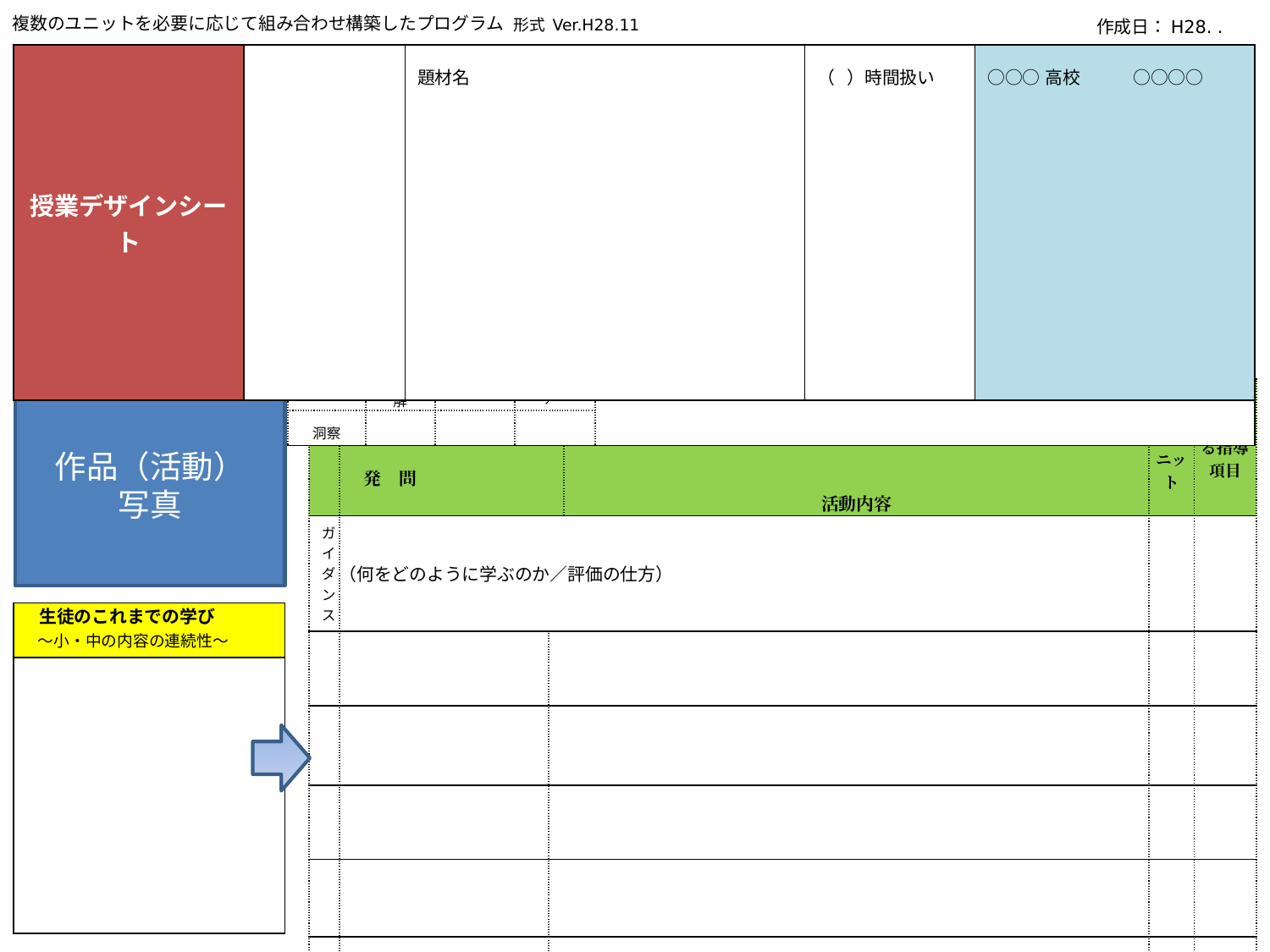

複数のユニットを必要に応じて組み合わせ構築したプログラム
形式 Ver.H28.11
作成日：H28. .
| 授業デザインシート |  | 題材名 | （ ）時間扱い | ○○○高校　　　○○○○ |
| --- | --- | --- | --- | --- |
| 指導項目 | １ | ２ | ３ | ４ | ５ | ６ | 評価の観点 |
| --- | --- | --- | --- | --- | --- | --- | --- |
| 何を知っているか、何ができるか ：知識、技能 | 創造的技能素材　用具 | 美術史 | 形の造形 要素 | 色の造形要素 | 社会と美術知的財産等 |  | ・ ・ |
| どう使うか ：思考力、判断力、表現力 | 五感を働かせた観察 | 自分の主題・社会の課題 | 情報収集 ・活用 | 論理的・批判的思考 | 発想・構想 | 企画 | ・ ・ |
|  | 試作、思索、探究 | 課題解決、 やり抜く |  |  |  |  |  |
| 学びに向かう力 ：主体的に学習に取り組む態度 | 美の感性、 自分の価値 | 未来への責任社会参加 | 身体と意思の統合 | 自己・自国文化理解 | 他者・異文化理解 | 協働/リーダー・フォロアー | ・ ・ |
|  | 自己調整力 | 共感 | 洞察 |  |  |  |  |

| 授業の流れ |  |  |  | 指導ユニット | 主となる指導項目 |
| --- | --- | --- | --- | --- | --- |
|  | 発　問 |  | 活動内容 |  |  |
| ガイダンス | （何をどのように学ぶのか／評価の仕方） |  |  |  |  |
|  |  |  |  |  |  |
|  |  |  |  |  |  |
|  |  |  |  |  |  |
|  |  |  |  |  |  |
|  |  |  |  |  |  |
作品（活動）
写真
| 生徒のこれまでの学び ～小・中の内容の連続性～ |
| --- |
|  |